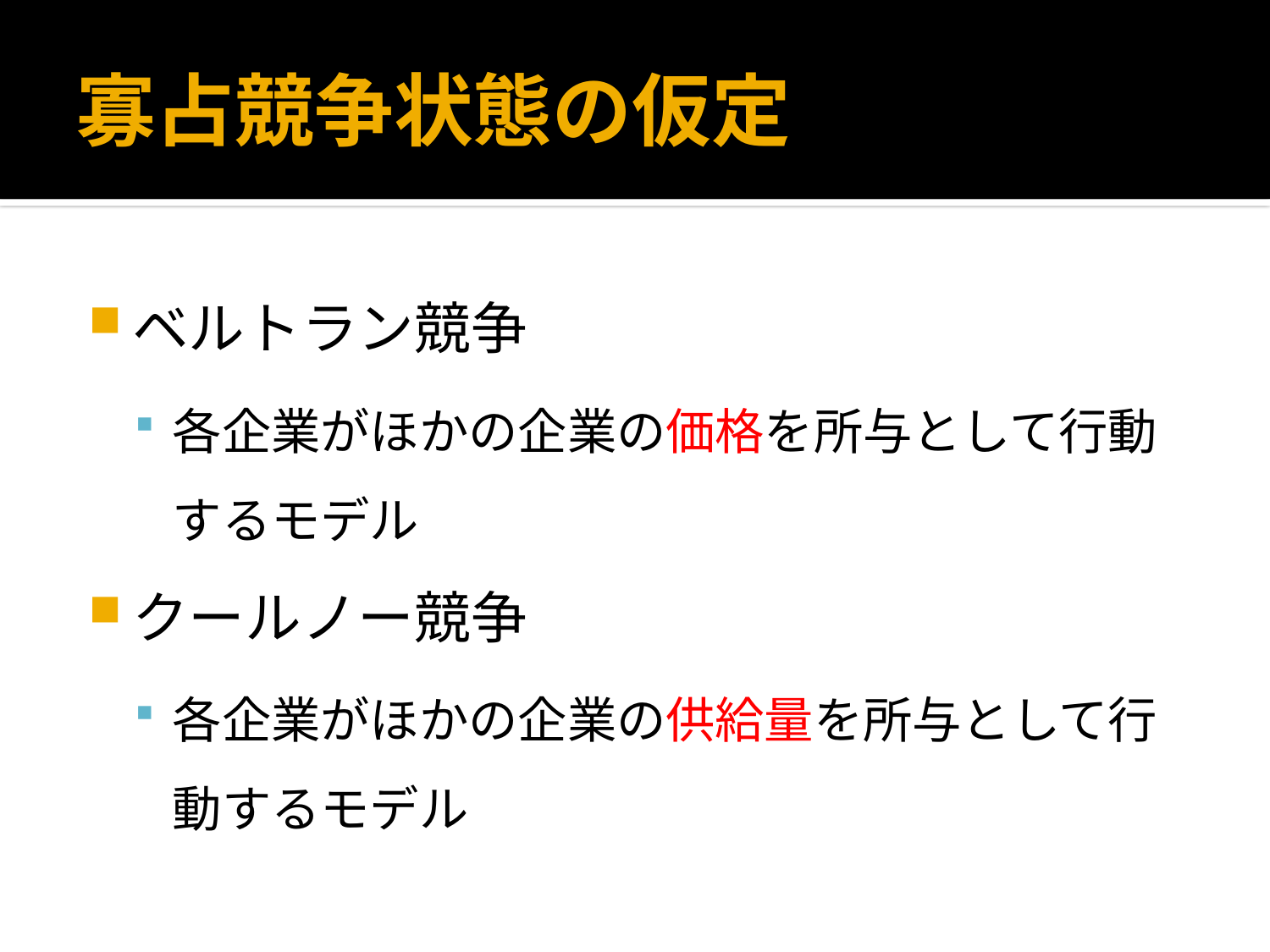

# 寡占競争状態の仮定
ベルトラン競争
各企業がほかの企業の価格を所与として行動するモデル
クールノー競争
各企業がほかの企業の供給量を所与として行動するモデル